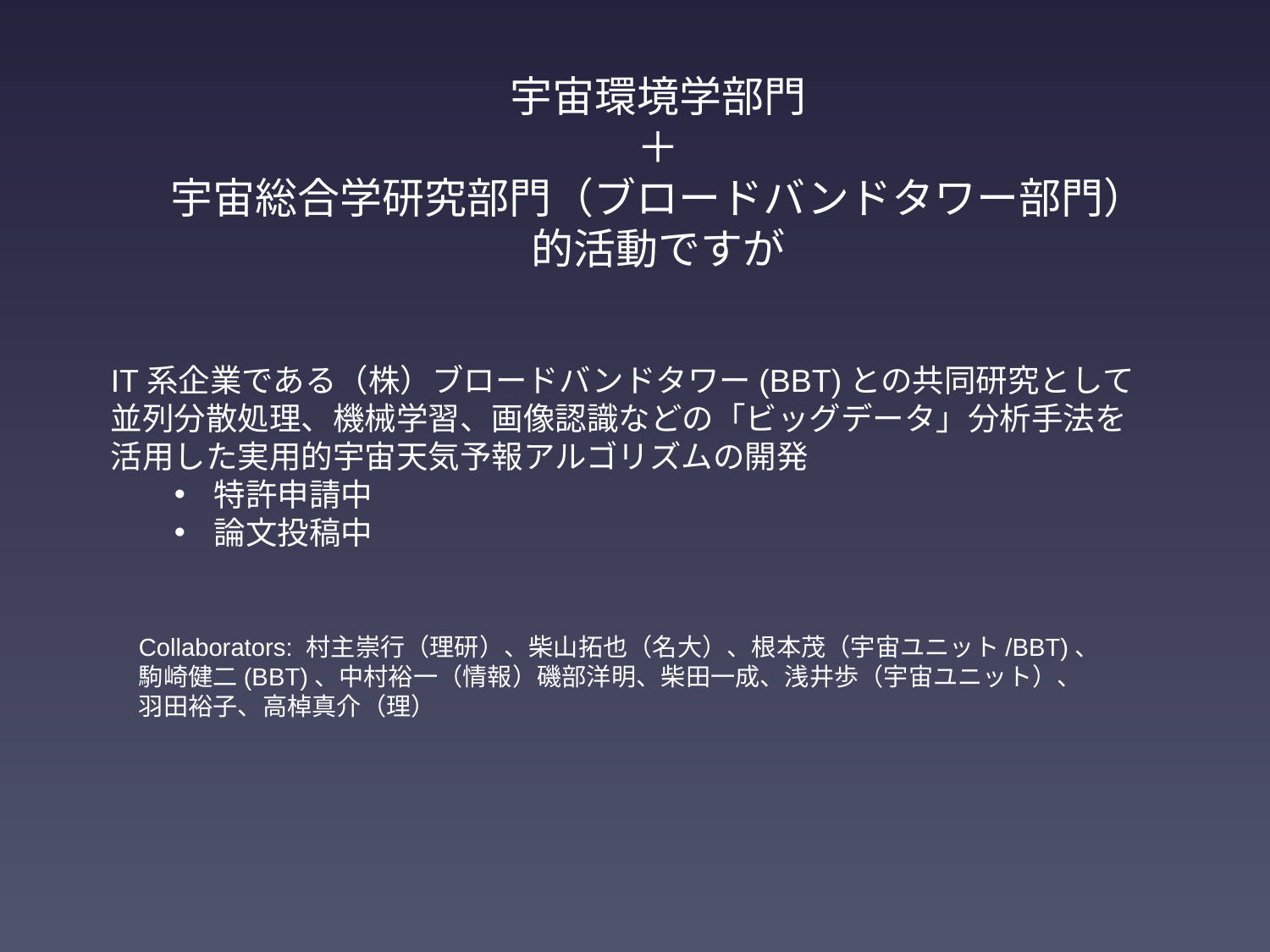

# 宇宙環境学部門 ＋ 宇宙総合学研究部門（ブロードバンドタワー部門） 的活動ですが
IT系企業である（株）ブロードバンドタワー(BBT)との共同研究として
並列分散処理、機械学習、画像認識などの「ビッグデータ」分析手法を
活用した実用的宇宙天気予報アルゴリズムの開発
特許申請中
論文投稿中
Collaborators: 村主崇行（理研）、柴山拓也（名大）、根本茂（宇宙ユニット/BBT)、
駒崎健二(BBT)、中村裕一（情報）磯部洋明、柴田一成、浅井歩（宇宙ユニット）、
羽田裕子、高棹真介（理）